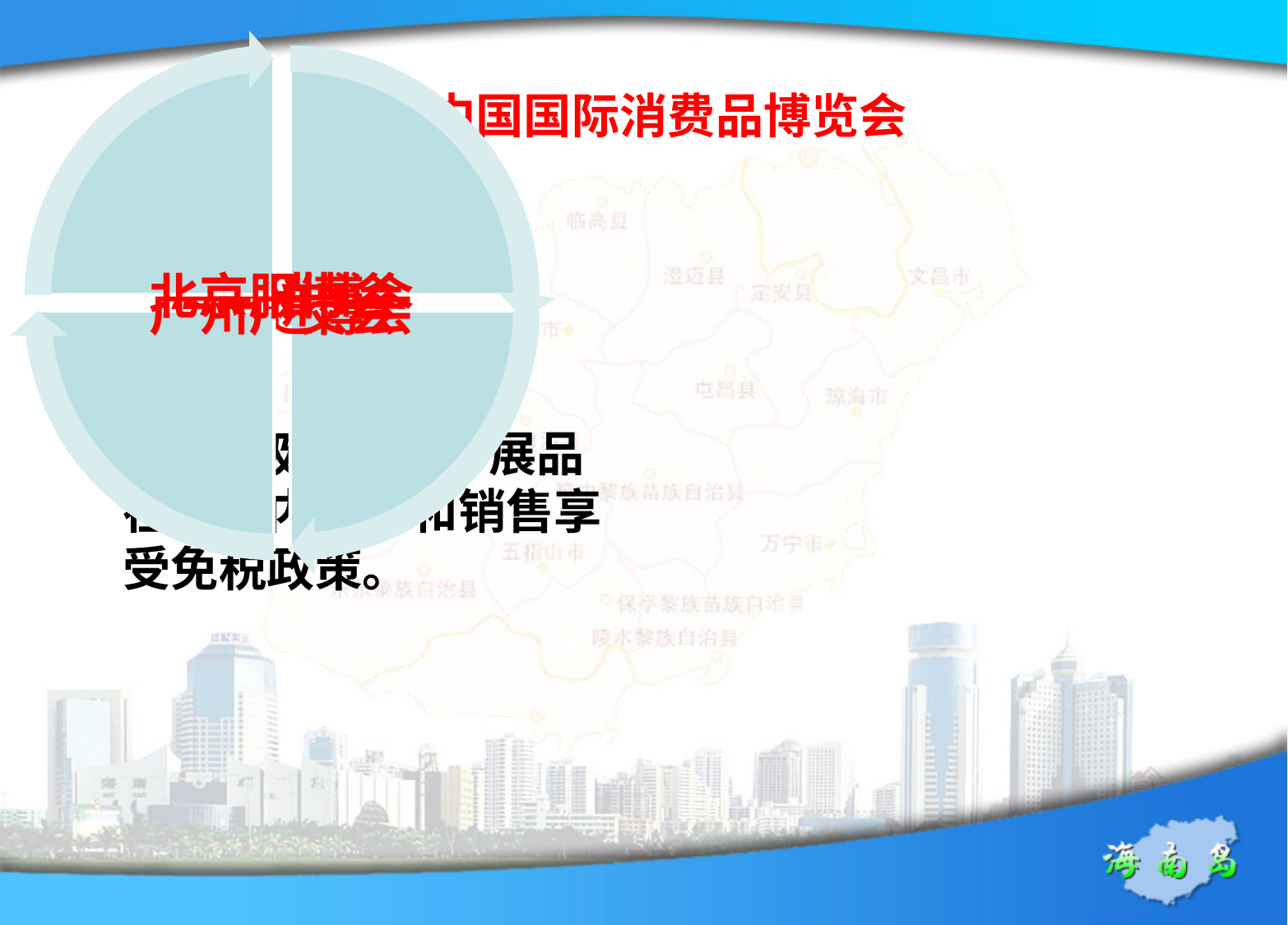

# 举中国国际消费品博览会

      国家级展会境外展品在展期内进口和销售享受免税政策。

海南消博会
上海进博会
广州广交会
北京服博会